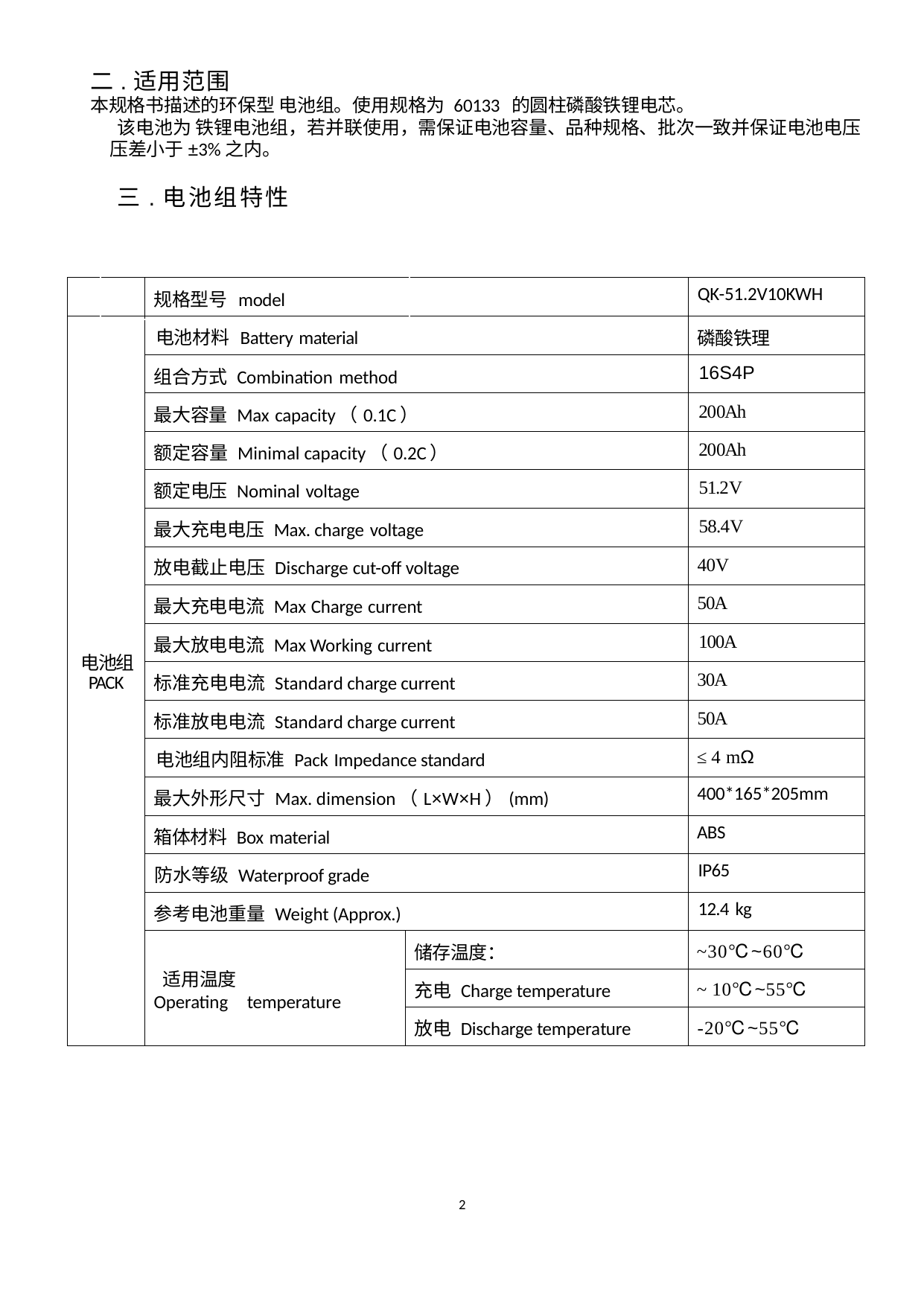

二.适用范围
本规格书描述的环保型 电池组。使用规格为 60133 的圆柱磷酸铁锂电芯。
该电池为 铁锂电池组，若并联使用，需保证电池容量、品种规格、批次一致并保证电池电压      压差小于±3%之内。

三.电池组特性

|  | 规格型号 model |  | QK-51.2V10KWH |
| --- | --- | --- | --- |
| 电池组 PACK | 电池材料 Battery material |  | 磷酸铁理 |
|  | 组合方式 Combination method |  | 16S4P |
|  | 最大容量 Max capacity（0.1C） |  | 200Ah |
|  | 额定容量 Minimal capacity（0.2C） |  | 200Ah |
|  | 额定电压 Nominal voltage |  | 51.2V |
|  | 最大充电电压 Max. charge voltage |  | 58.4V |
|  | 放电截止电压 Discharge cut-off voltage |  | 40V |
|  | 最大充电电流 Max Charge current |  | 50A |
|  | 最大放电电流 Max Working current |  | 100A |
|  | 标准充电电流 Standard charge current |  | 30A |
|  | 标准放电电流 Standard charge current |  | 50A |
|  | 电池组内阻标准 Pack Impedance standard |  | ≤ 4 mΩ |
|  | 最大外形尺寸 Max. dimension（L×W×H）(mm) |  | 400\*165\*205mm |
|  | 箱体材料 Box material |  | ABS |
|  | 防水等级 Waterproof grade |  | IP65 |
|  | 参考电池重量 Weight (Approx.) |  | 12.4 kg |
|  | 适用温度 Operating temperature | 储存温度： | ~30℃~60℃ |
|  |  | 充电 Charge temperature | ~ 10℃~55℃ |
|  |  | 放电 Discharge temperature | -20℃~55℃ |

2